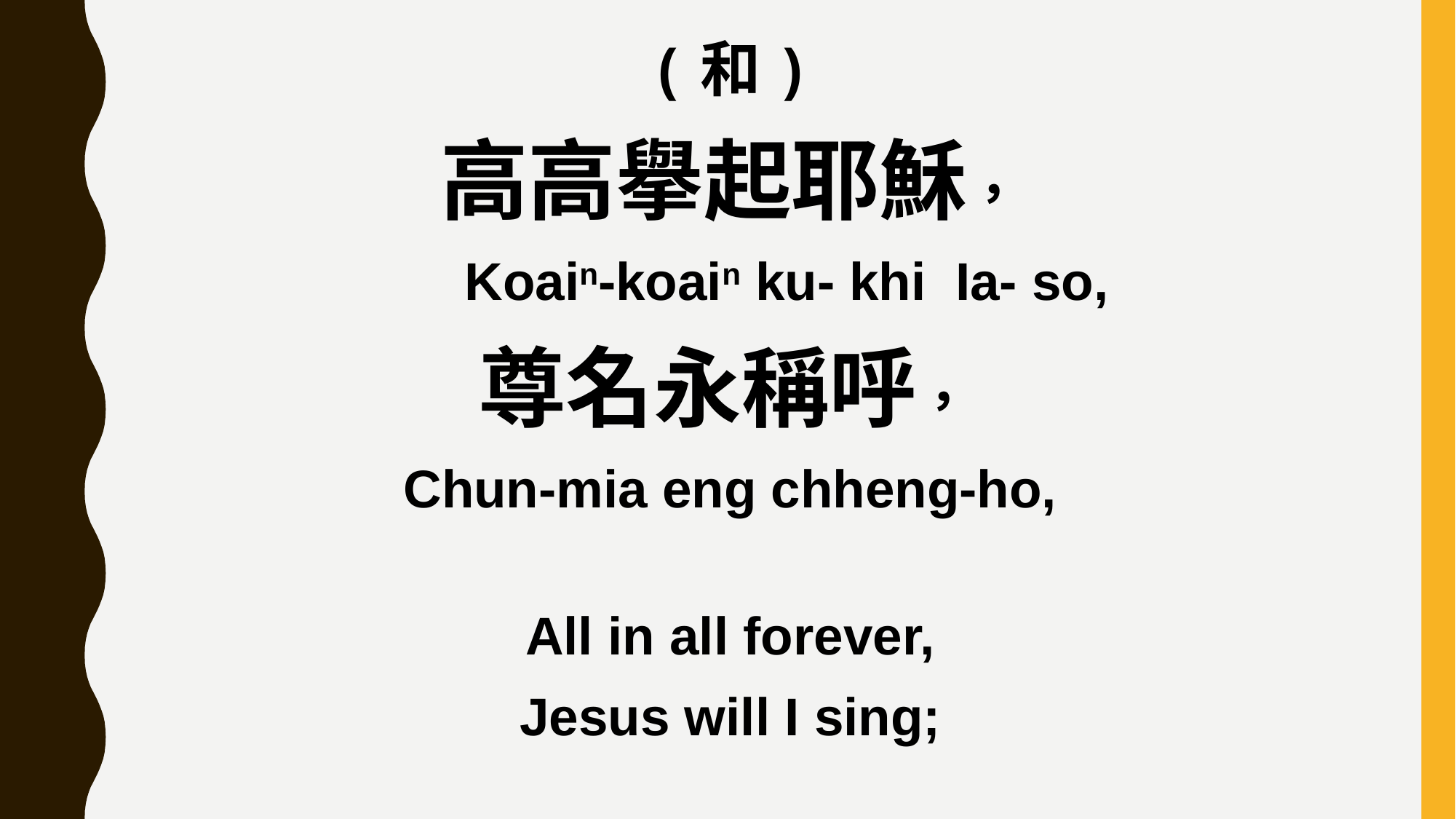

(和)
高高擧起耶穌，
                   Koain-koain ku- khi  Ia- so,
尊名永稱呼，
Chun-mia eng chheng-ho,

All in all forever,
Jesus will I sing;